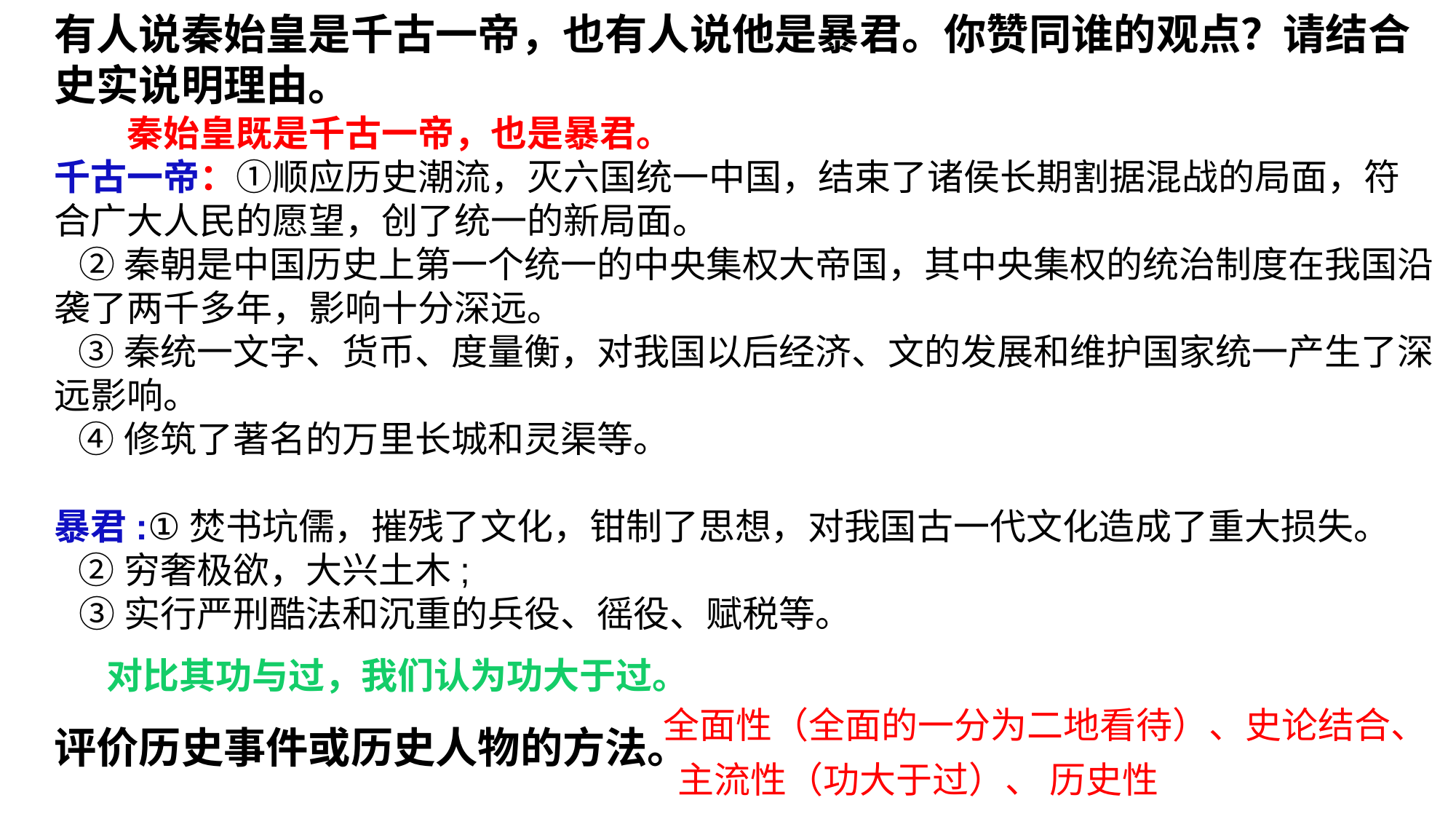

有人说秦始皇是千古一帝，也有人说他是暴君。你赞同谁的观点？请结合史实说明理由。

评价历史事件或历史人物的方法。
　　秦始皇既是千古一帝，也是暴君。
千古一帝：①顺应历史潮流，灭六国统一中国，结束了诸侯长期割据混战的局面，符合广大人民的愿望，创了统一的新局面。
   ②秦朝是中国历史上第一个统一的中央集权大帝国，其中央集权的统治制度在我国沿袭了两千多年，影响十分深远。
   ③秦统一文字、货币、度量衡，对我国以后经济、文的发展和维护国家统一产生了深远影响。
   ④修筑了著名的万里长城和灵渠等。

暴君:①焚书坑儒，摧残了文化，钳制了思想，对我国古一代文化造成了重大损失。
   ②穷奢极欲，大兴土木;
   ③实行严刑酷法和沉重的兵役、徭役、赋税等。

对比其功与过，我们认为功大于过。

全面性（全面的一分为二地看待）、史论结合、
     主流性（功大于过）、 历史性